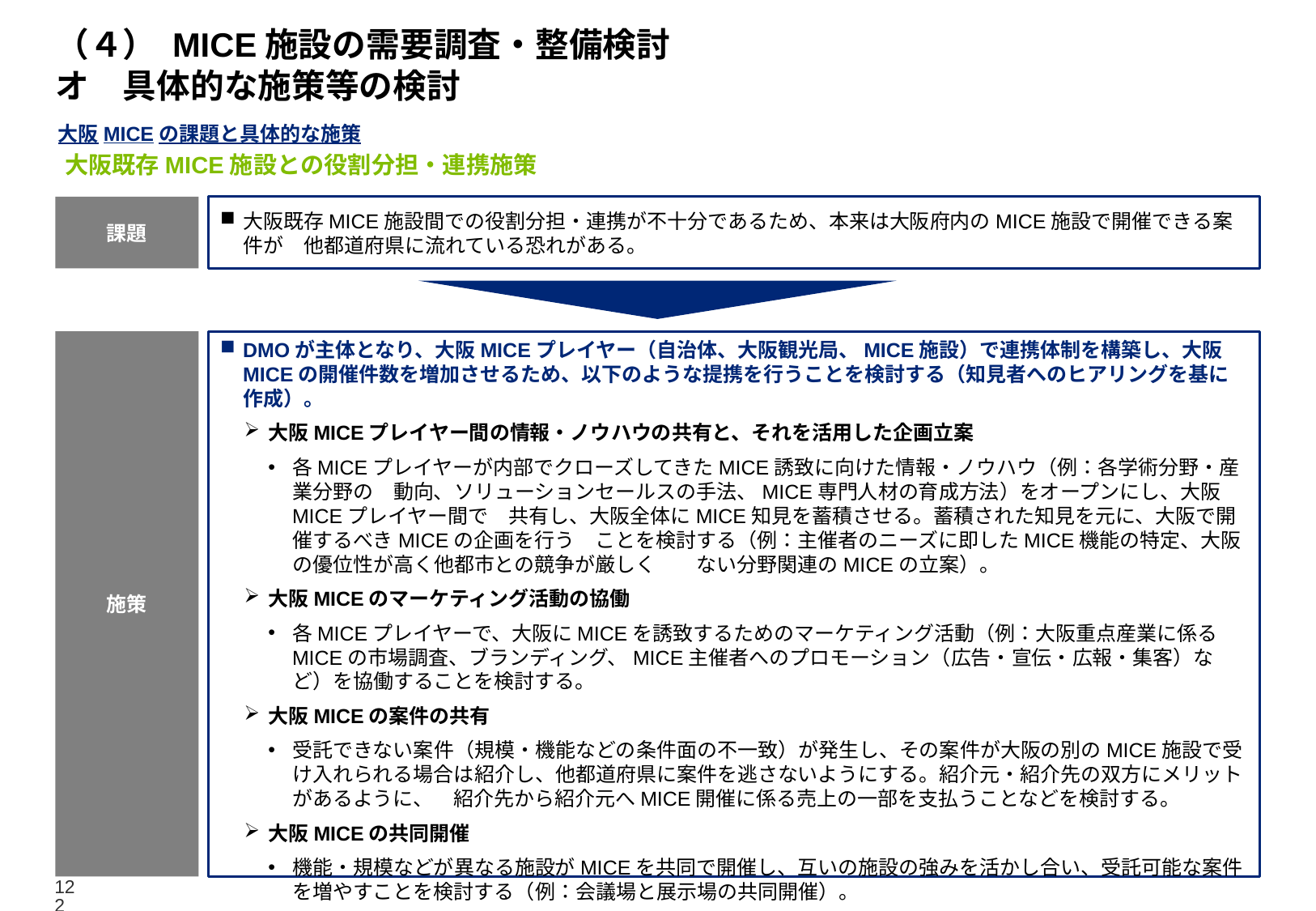

# （４） MICE施設の需要調査・整備検討 オ　具体的な施策等の検討
大阪MICEの課題と具体的な施策
大阪既存MICE施設との役割分担・連携施策
課題
大阪既存MICE施設間での役割分担・連携が不十分であるため、本来は大阪府内のMICE施設で開催できる案件が　他都道府県に流れている恐れがある。

施策
DMOが主体となり、大阪MICEプレイヤー（自治体、大阪観光局、MICE施設）で連携体制を構築し、大阪MICEの開催件数を増加させるため、以下のような提携を行うことを検討する（知見者へのヒアリングを基に作成）。
大阪MICEプレイヤー間の情報・ノウハウの共有と、それを活用した企画立案
各MICEプレイヤーが内部でクローズしてきたMICE誘致に向けた情報・ノウハウ（例：各学術分野・産業分野の　動向、ソリューションセールスの手法、MICE専門人材の育成方法）をオープンにし、大阪MICEプレイヤー間で　共有し、大阪全体にMICE知見を蓄積させる。蓄積された知見を元に、大阪で開催するべきMICEの企画を行う　ことを検討する（例：主催者のニーズに即したMICE機能の特定、大阪の優位性が高く他都市との競争が厳しく　　ない分野関連のMICEの立案）。
大阪MICEのマーケティング活動の協働
各MICEプレイヤーで、大阪にMICEを誘致するためのマーケティング活動（例：大阪重点産業に係るMICEの市場調査、ブランディング、MICE主催者へのプロモーション（広告・宣伝・広報・集客）など）を協働することを検討する。
大阪MICEの案件の共有
受託できない案件（規模・機能などの条件面の不一致）が発生し、その案件が大阪の別のMICE施設で受け入れられる場合は紹介し、他都道府県に案件を逃さないようにする。紹介元・紹介先の双方にメリットがあるように、　紹介先から紹介元へMICE開催に係る売上の一部を支払うことなどを検討する。
大阪MICEの共同開催
機能・規模などが異なる施設がMICEを共同で開催し、互いの施設の強みを活かし合い、受託可能な案件を増やすことを検討する（例：会議場と展示場の共同開催）。
122